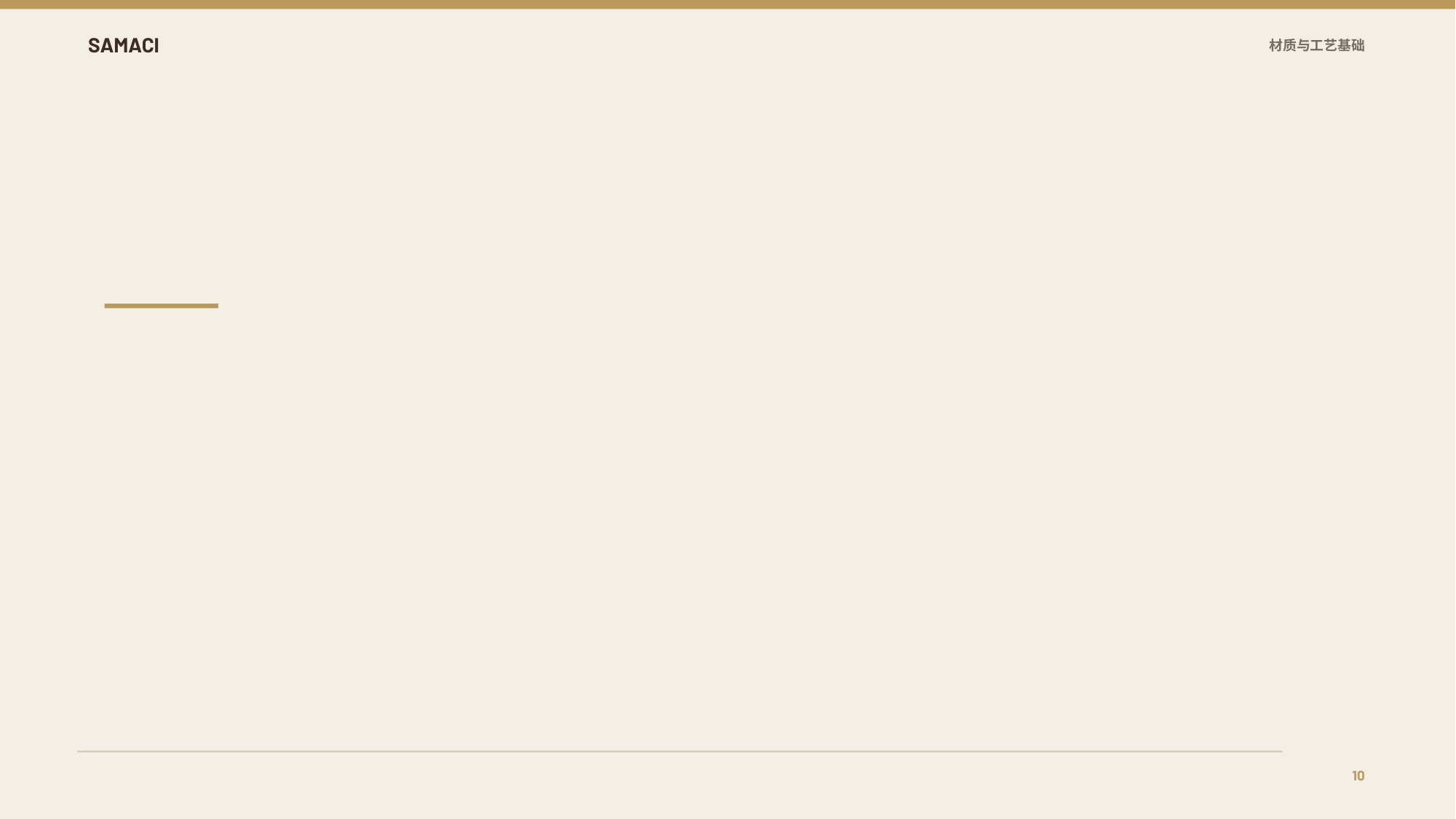

SAMACI
材质与工艺基础
Technological advantages｜材质工艺｜

填充 ·优质白鹅绒高绒 ·珍珠颗粒棉 ·超柔丝绵 ·乳胶颗粒

10